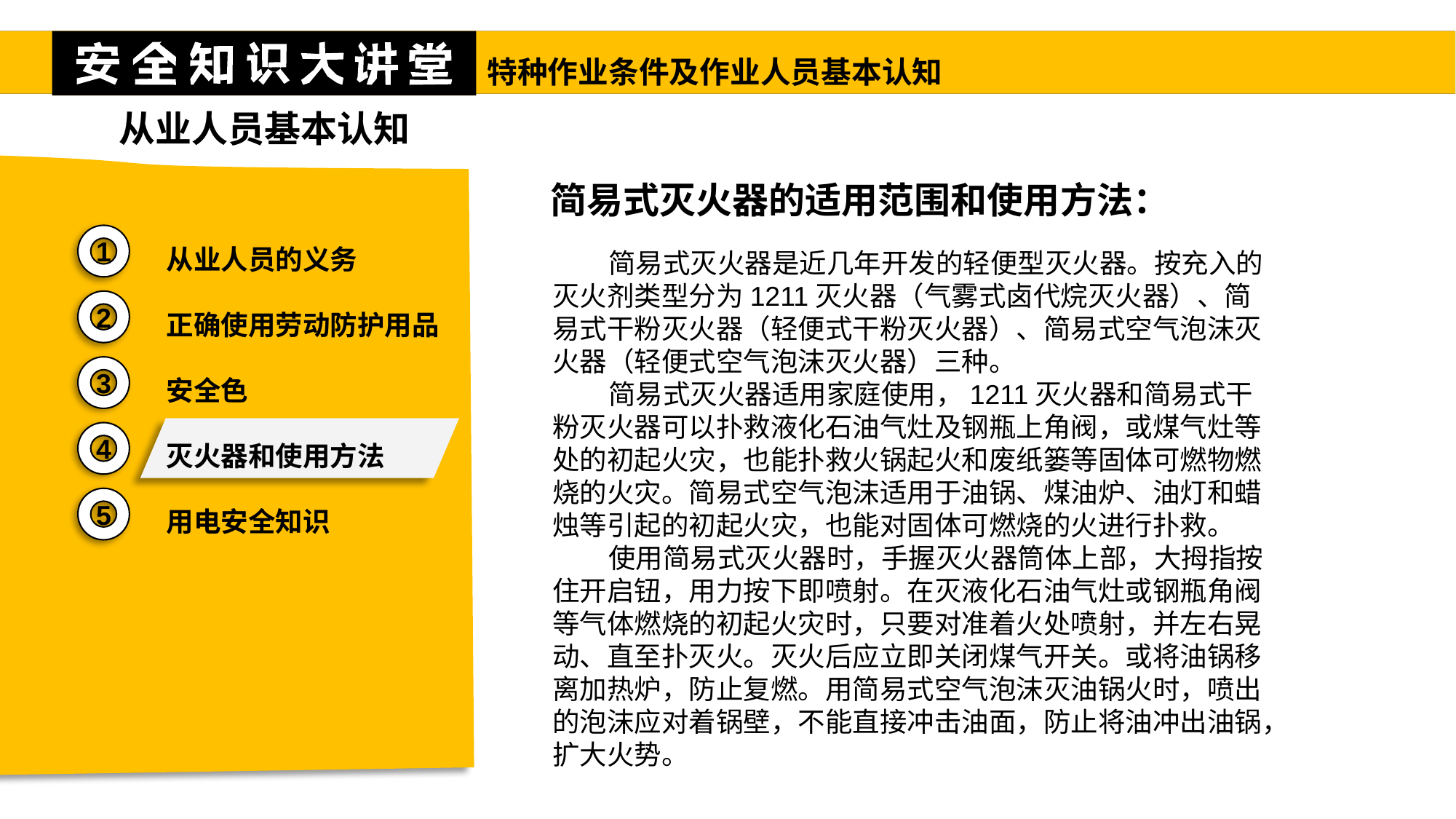

特种作业条件及作业人员基本认知

从业人员基本认知
简易式灭火器的适用范围和使用方法：
从业人员的义务
正确使用劳动防护用品
安全色
灭火器和使用方法
用电安全知识
1
        简易式灭火器是近几年开发的轻便型灭火器。按充入的灭火剂类型分为1211灭火器（气雾式卤代烷灭火器）、简易式干粉灭火器（轻便式干粉灭火器）、简易式空气泡沫灭火器（轻便式空气泡沫灭火器）三种。
        简易式灭火器适用家庭使用，1211灭火器和简易式干粉灭火器可以扑救液化石油气灶及钢瓶上角阀，或煤气灶等处的初起火灾，也能扑救火锅起火和废纸篓等固体可燃物燃烧的火灾。简易式空气泡沫适用于油锅、煤油炉、油灯和蜡烛等引起的初起火灾，也能对固体可燃烧的火进行扑救。
        使用简易式灭火器时，手握灭火器筒体上部，大拇指按住开启钮，用力按下即喷射。在灭液化石油气灶或钢瓶角阀等气体燃烧的初起火灾时，只要对准着火处喷射，并左右晃动、直至扑灭火。灭火后应立即关闭煤气开关。或将油锅移离加热炉，防止复燃。用简易式空气泡沫灭油锅火时，喷出的泡沫应对着锅壁，不能直接冲击油面，防止将油冲出油锅，扩大火势。
2
3

4
5